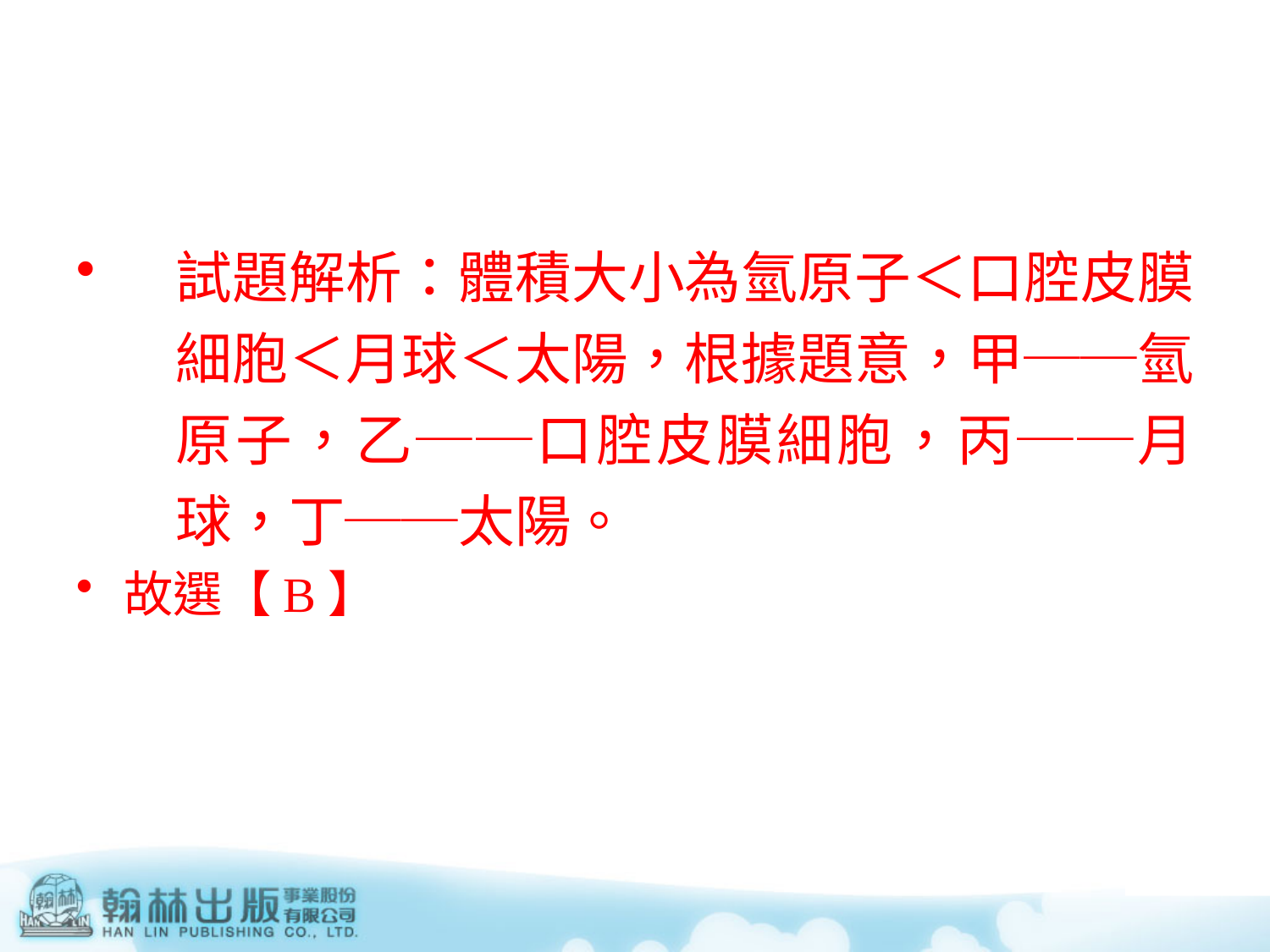

試題解析：體積大小為氫原子＜口腔皮膜細胞＜月球＜太陽，根據題意，甲──氫原子，乙──口腔皮膜細胞，丙──月球，丁──太陽。
故選【B】